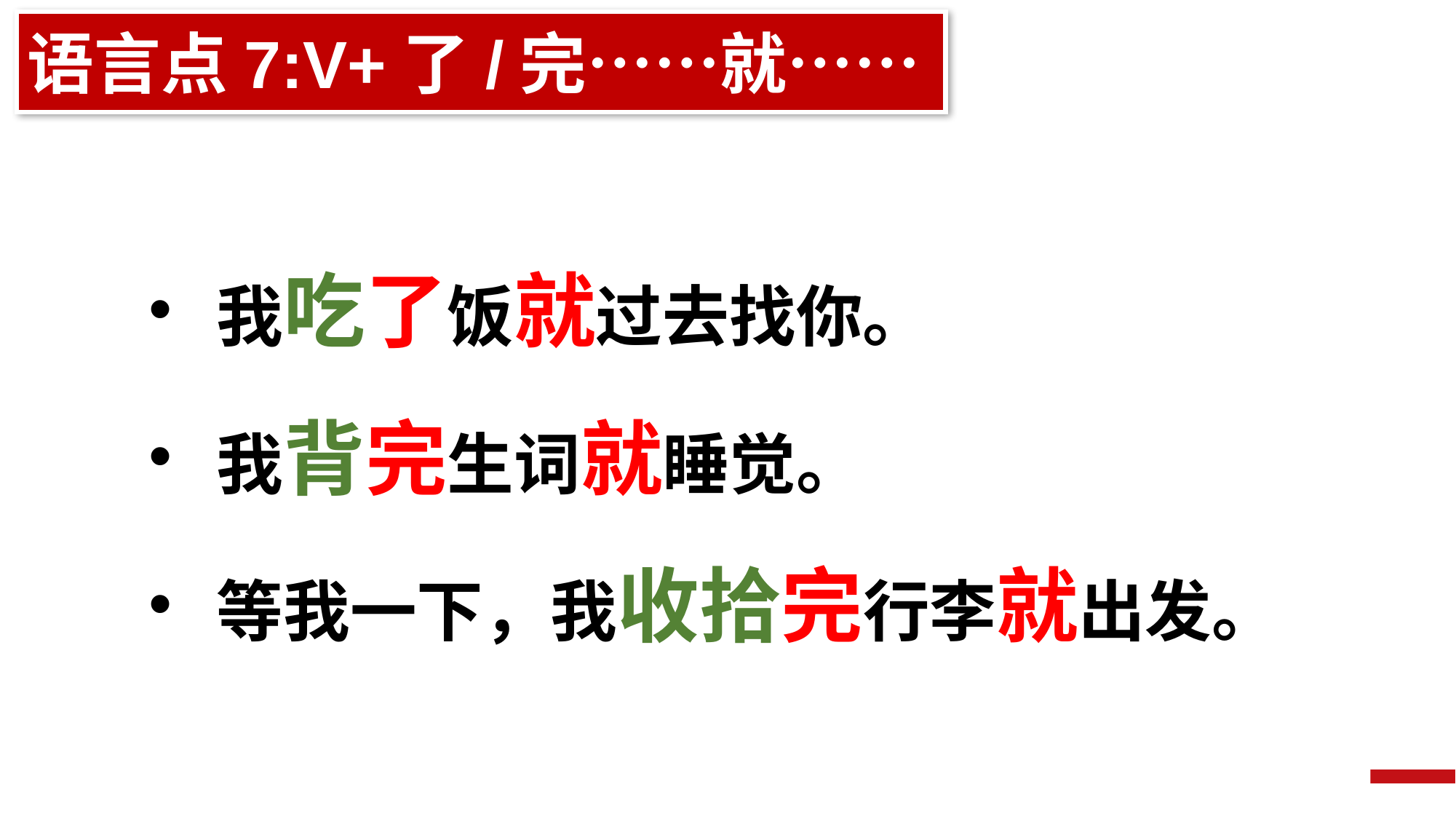

语言点7:V+了/完……就……
我吃了饭就过去找你。
我背完生词就睡觉。
等我一下，我收拾完行李就出发。